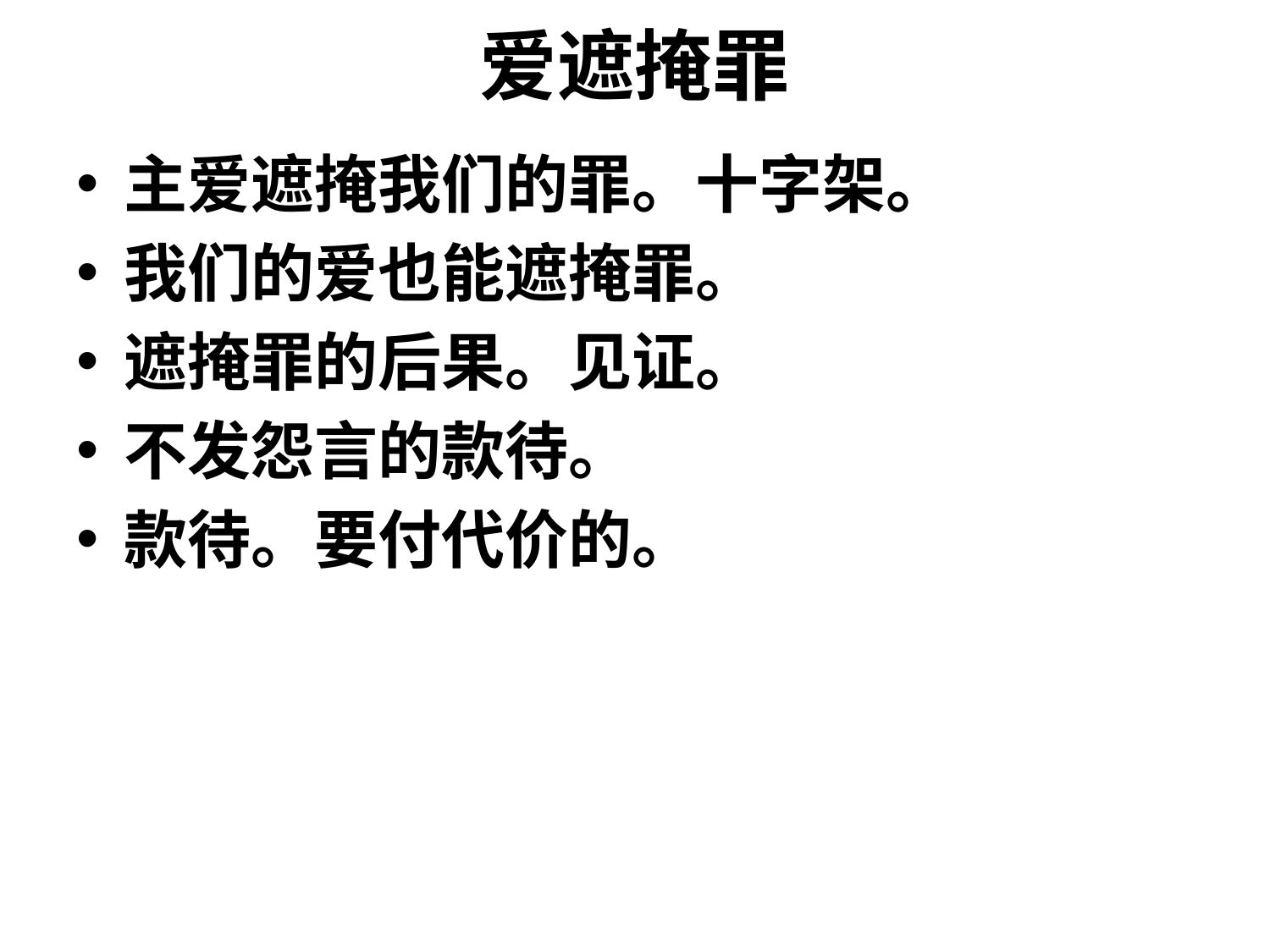

# 爱遮掩罪
主爱遮掩我们的罪。十字架。
我们的爱也能遮掩罪。
遮掩罪的后果。见证。
不发怨言的款待。
款待。要付代价的。